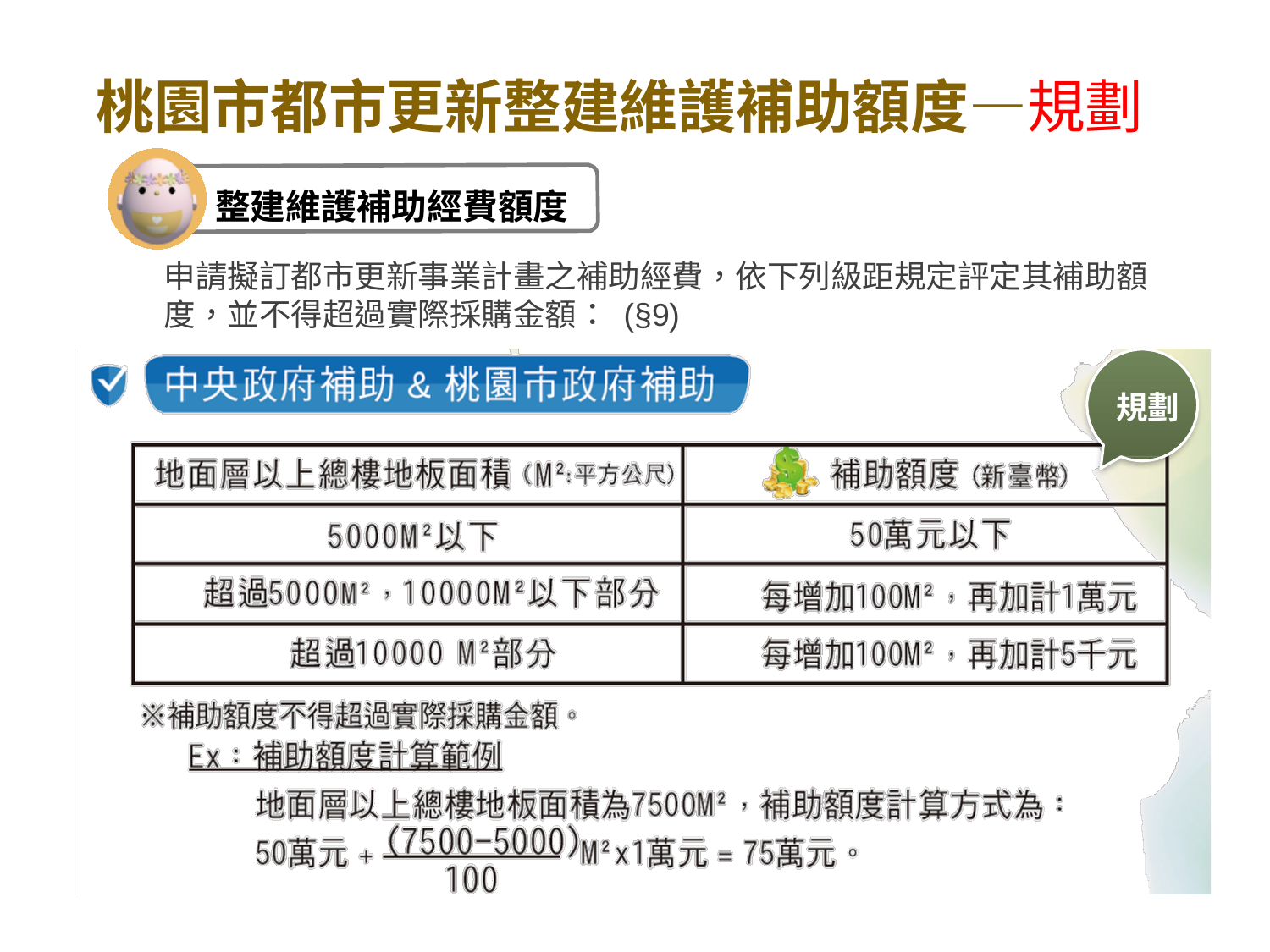

桃園市都市更新整建維護補助額度—規劃

整建維護補助經費額度
申請擬訂都市更新事業計畫之補助經費，依下列級距規定評定其補助額
度，並不得超過實際採購金額： (§9)

   規劃